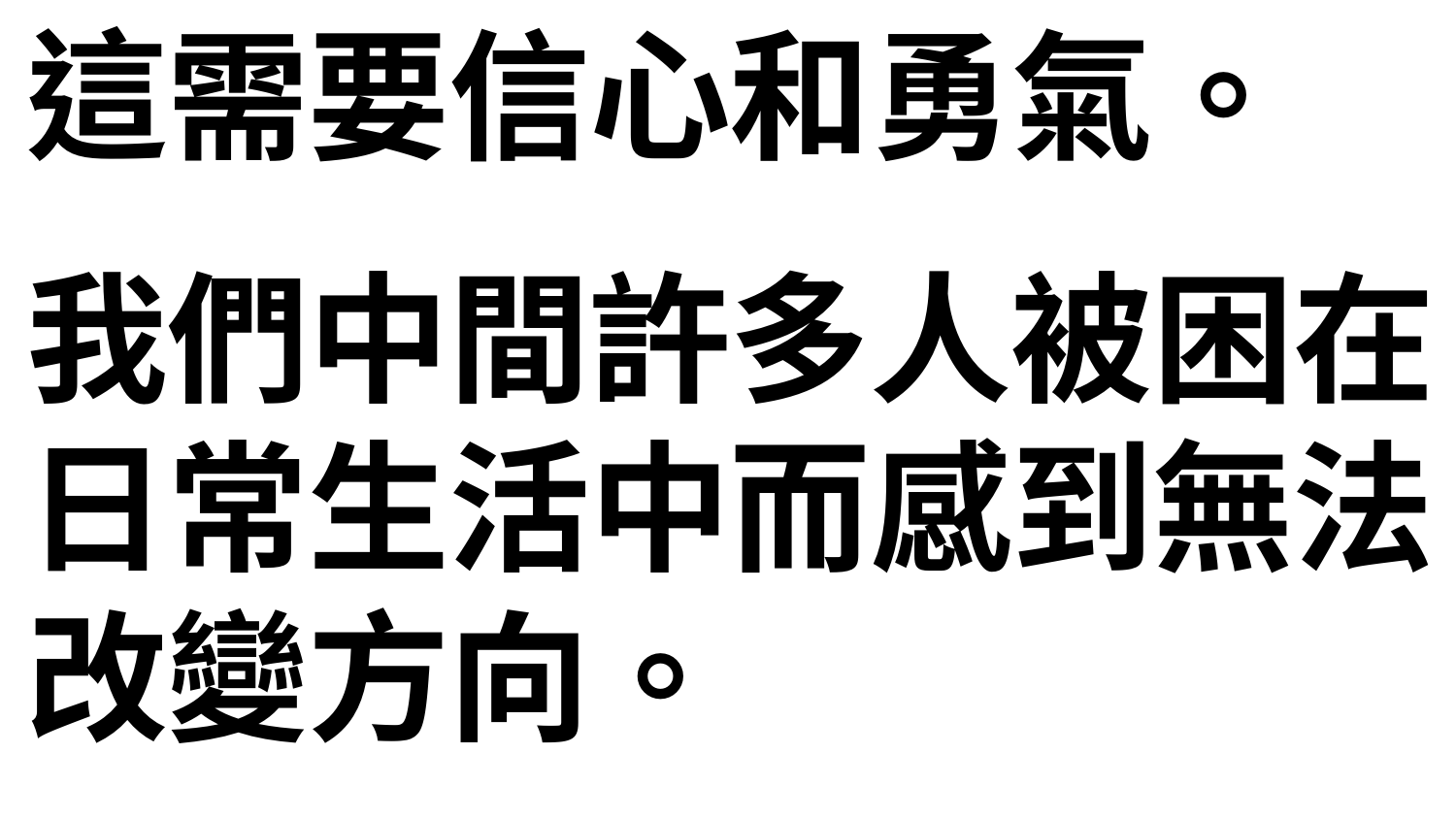

這需要信心和勇氣。

我們中間許多人被困在日常生活中而感到無法改變方向。